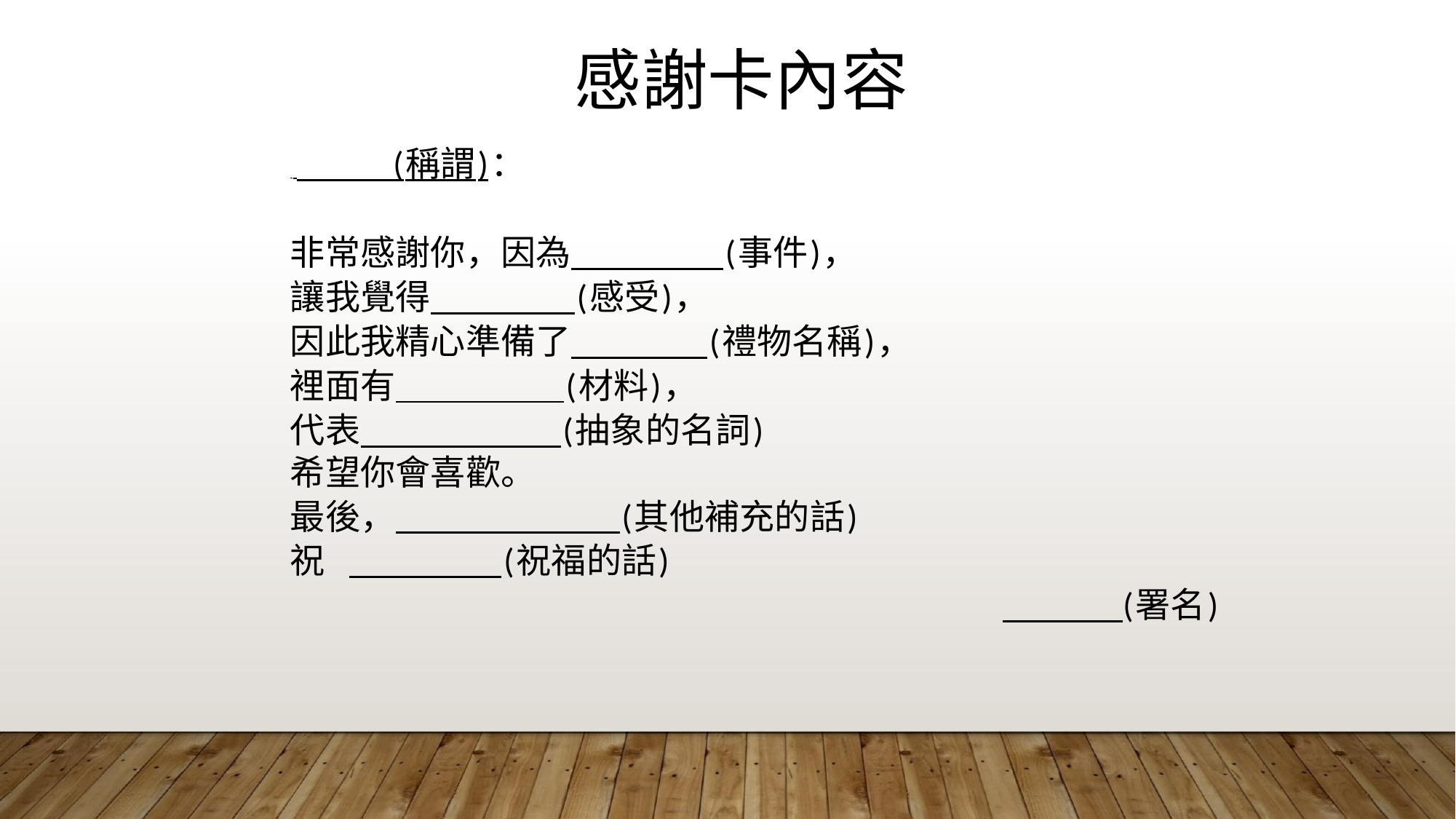

感謝卡內容

              (稱謂)：

非常感謝你，因為                   (事件)，
讓我覺得                  (感受)，
因此我精心準備了                 (禮物名稱)，
裡面有                     (材料)，
代表                         (抽象的名詞)
希望你會喜歡。
最後，                            (其他補充的話)
祝                      (祝福的話)
                                                                                                        (署名)